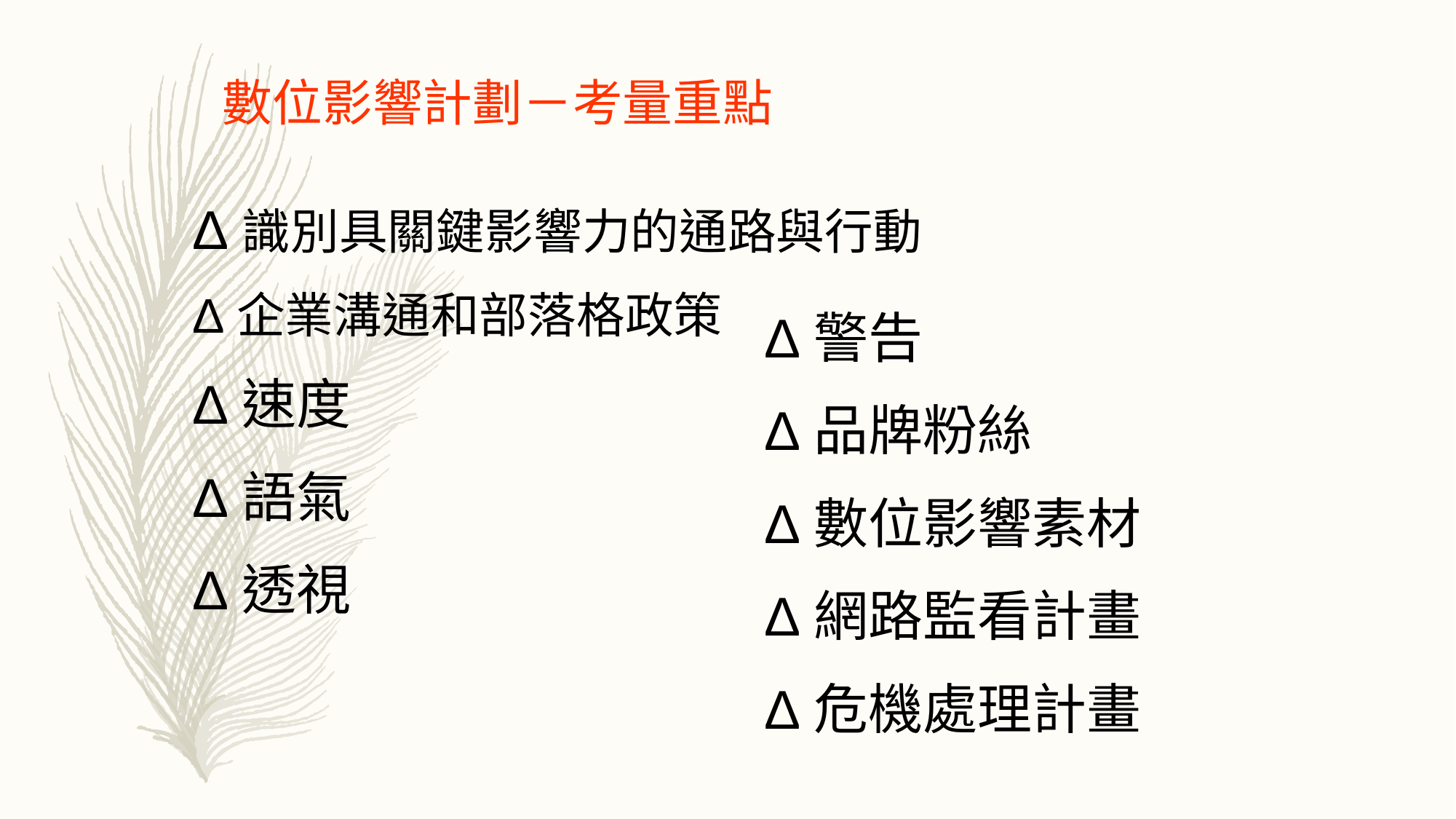

數位影響計劃－考量重點
Δ識別具關鍵影響力的通路與行動
Δ企業溝通和部落格政策
Δ速度
Δ語氣
Δ透視

Δ警告
Δ品牌粉絲
Δ數位影響素材
Δ網路監看計畫
Δ危機處理計畫